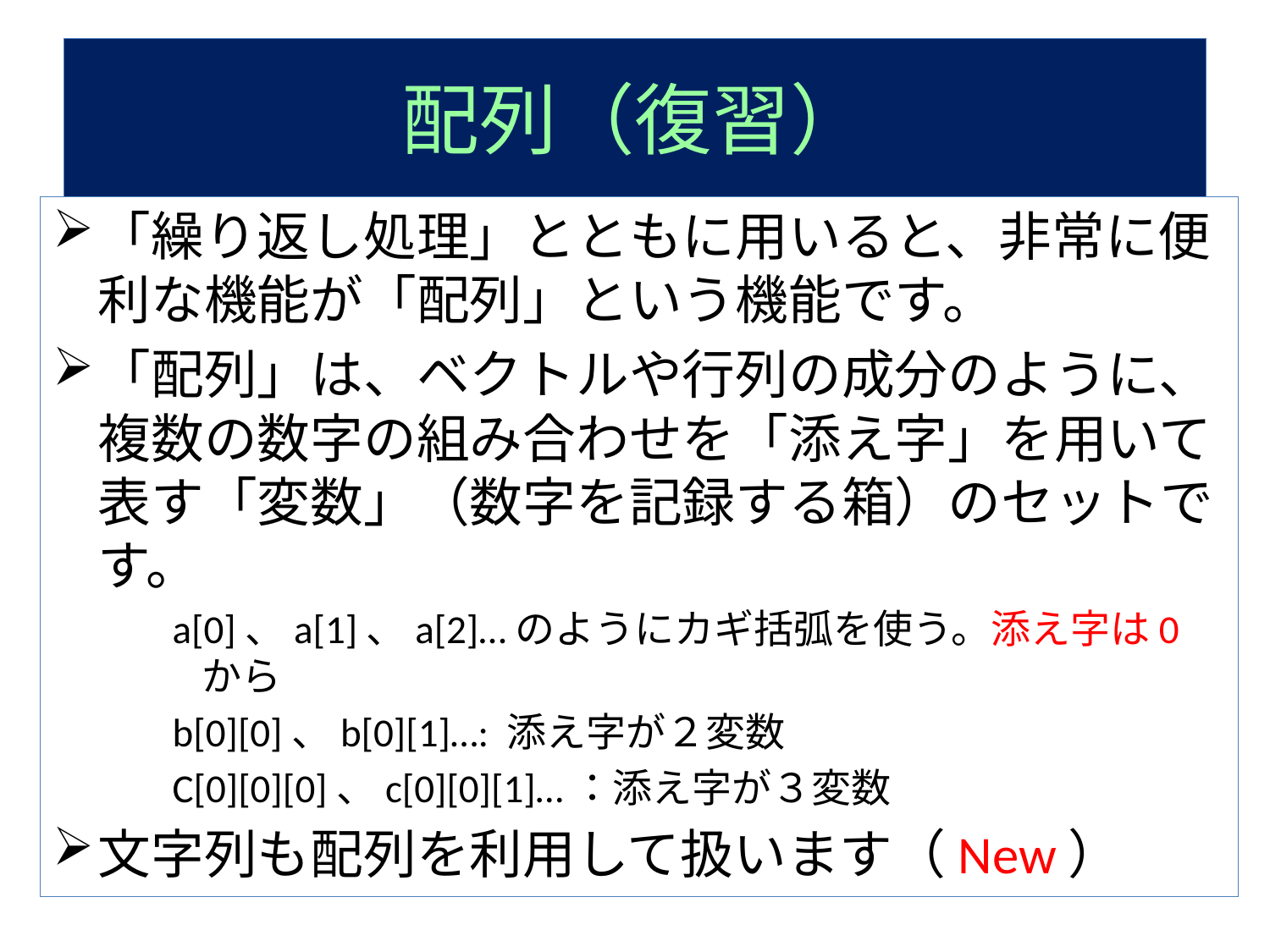

# 配列（復習）
「繰り返し処理」とともに用いると、非常に便利な機能が「配列」という機能です。
「配列」は、ベクトルや行列の成分のように、複数の数字の組み合わせを「添え字」を用いて表す「変数」（数字を記録する箱）のセットです。
a[0]、a[1]、a[2]…のようにカギ括弧を使う。添え字は0から
b[0][0]、b[0][1]…: 添え字が２変数
C[0][0][0]、c[0][0][1]…：添え字が３変数
文字列も配列を利用して扱います（New）